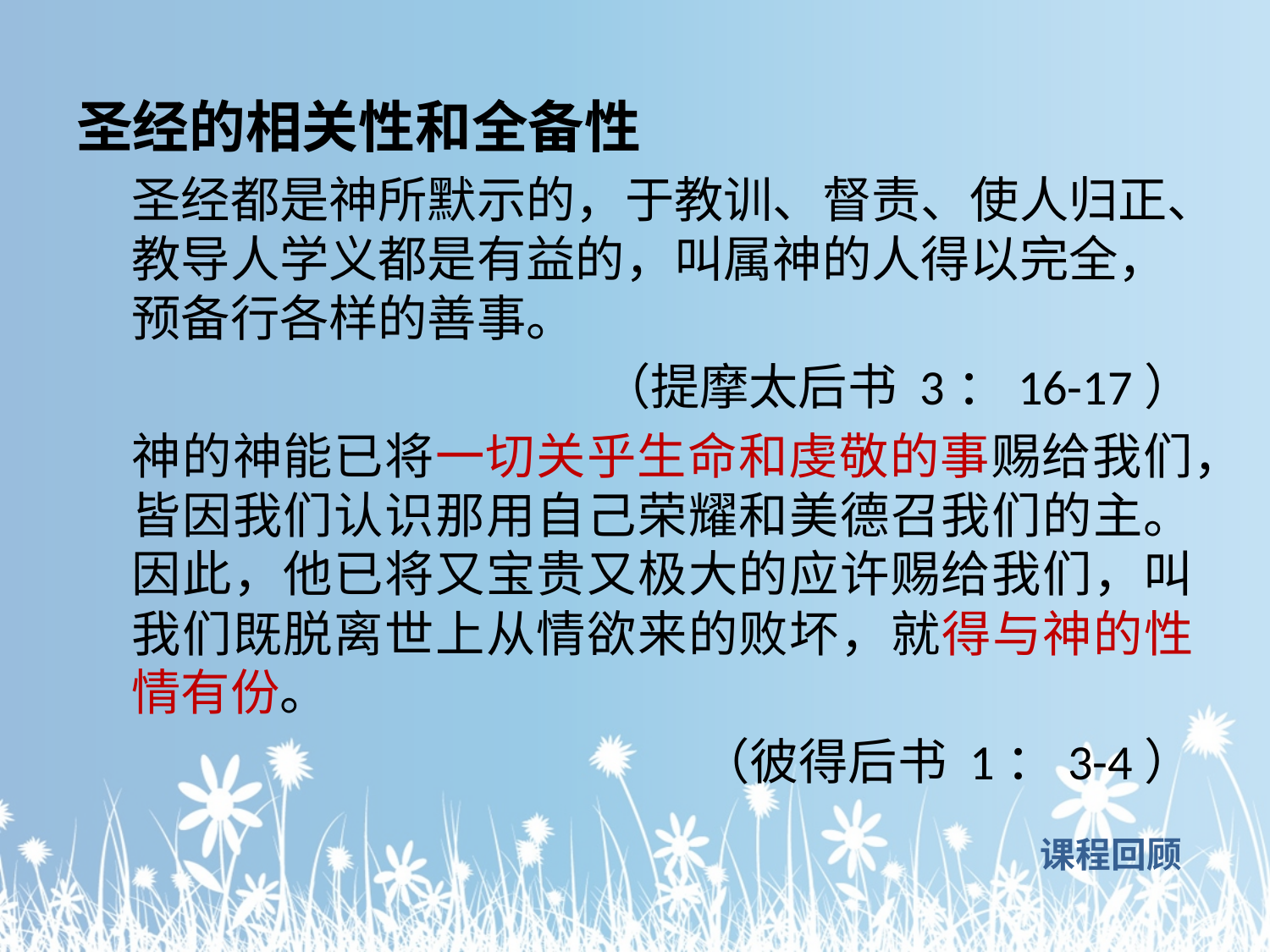

圣经的相关性和全备性
圣经都是神所默示的，于教训、督责、使人归正、教导人学义都是有益的，叫属神的人得以完全，预备行各样的善事。
（提摩太后书 3：16-17）
神的神能已将一切关乎生命和虔敬的事赐给我们，皆因我们认识那用自己荣耀和美德召我们的主。因此，他已将又宝贵又极大的应许赐给我们，叫我们既脱离世上从情欲来的败坏，就得与神的性情有份。
（彼得后书 1：3-4）
# 课程回顾